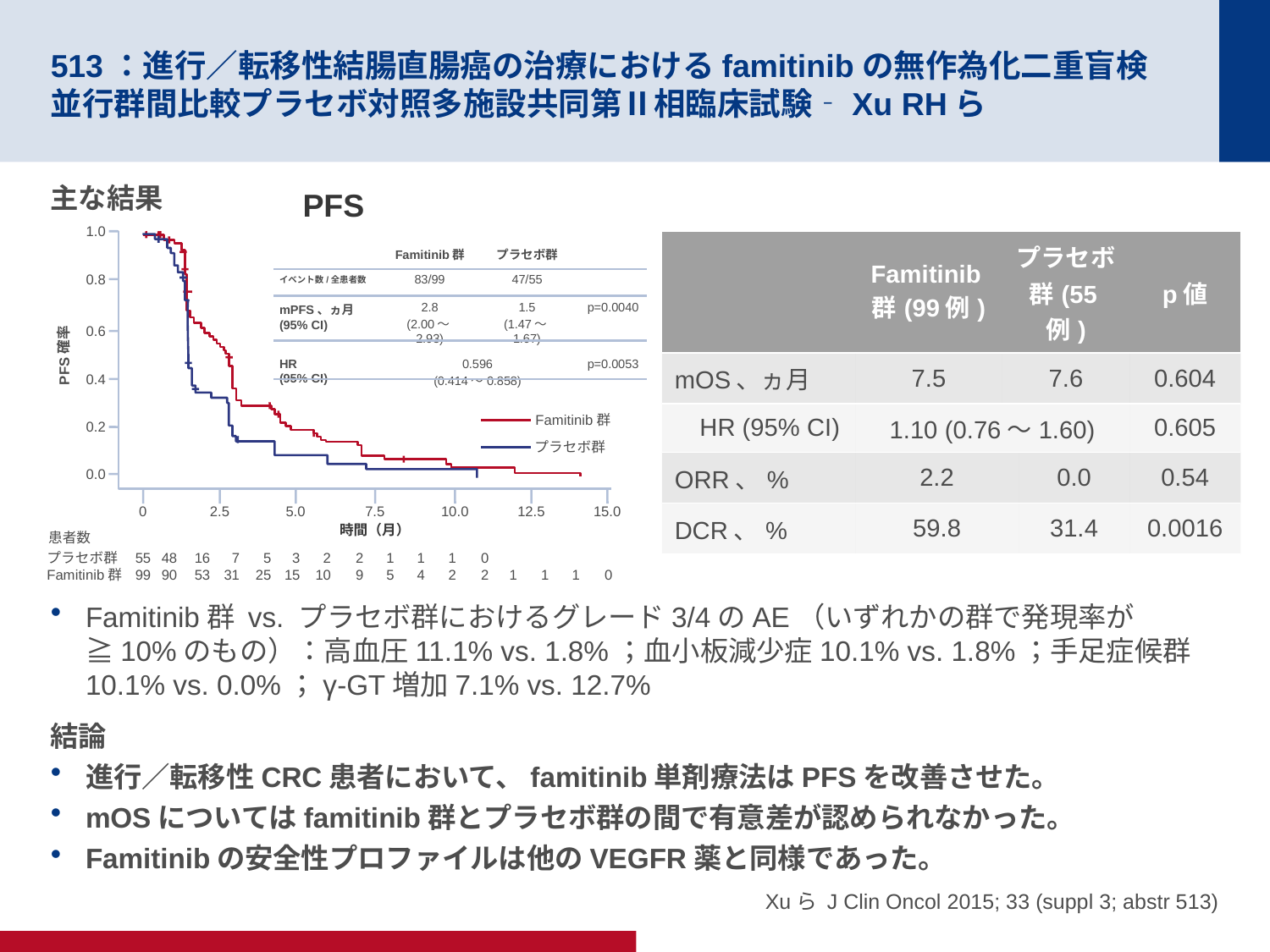

# 513：進行／転移性結腸直腸癌の治療におけるfamitinibの無作為化二重盲検　並行群間比較プラセボ対照多施設共同第Ⅱ相臨床試験‐Xu RHら
主な結果

Famitinib群 vs. プラセボ群におけるグレード3/4のAE（いずれかの群で発現率が≧10%のもの）：高血圧11.1% vs. 1.8%；血小板減少症10.1% vs. 1.8%；手足症候群10.1% vs. 0.0%；γ-GT増加7.1% vs. 12.7%
結論
進行／転移性CRC患者において、famitinib単剤療法はPFSを改善させた。
mOSについてはfamitinib群とプラセボ群の間で有意差が認められなかった。
Famitinibの安全性プロファイルは他のVEGFR薬と同様であった。

PFS
1.0

0.8

0.6

PFS確率
0.4

Famitinib群
0.2

プラセボ群
0.0

0
2.5
5.0
7.5
10.0
12.5
15.0
時間（月）
患者数
プラセボ群
Famitinib群
55
99
48
90
16
53
7
31
5
25
3
15
2
10
2
9
1
5
1
4
1
2
0
2

1

1

1

0
|  | Famitinib群(99例) | プラセボ群(55例) |  | p値 |
| --- | --- | --- | --- | --- |
| mOS、ヵ月 | 7.5 | 7.6 |  | 0.604 |
| HR (95% CI) | 1.10 (0.76～1.60) |  |  | 0.605 |
| ORR、% | 2.2 |  | 0.0 | 0.54 |
| DCR、% | 59.8 |  | 31.4 | 0.0016 |
|  | Famitinib群 | プラセボ群 |  |
| --- | --- | --- | --- |
| イベント数/全患者数 | 83/99 | 47/55 |  |
| mPFS、ヵ月 (95% CI) | 2.8 (2.00～2.93) | 1.5 (1.47～1.67) | p=0.0040 |
| HR (95% CI) | 0.596 (0.414～0.858) |  | p=0.0053 |
Xuら J Clin Oncol 2015; 33 (suppl 3; abstr 513)